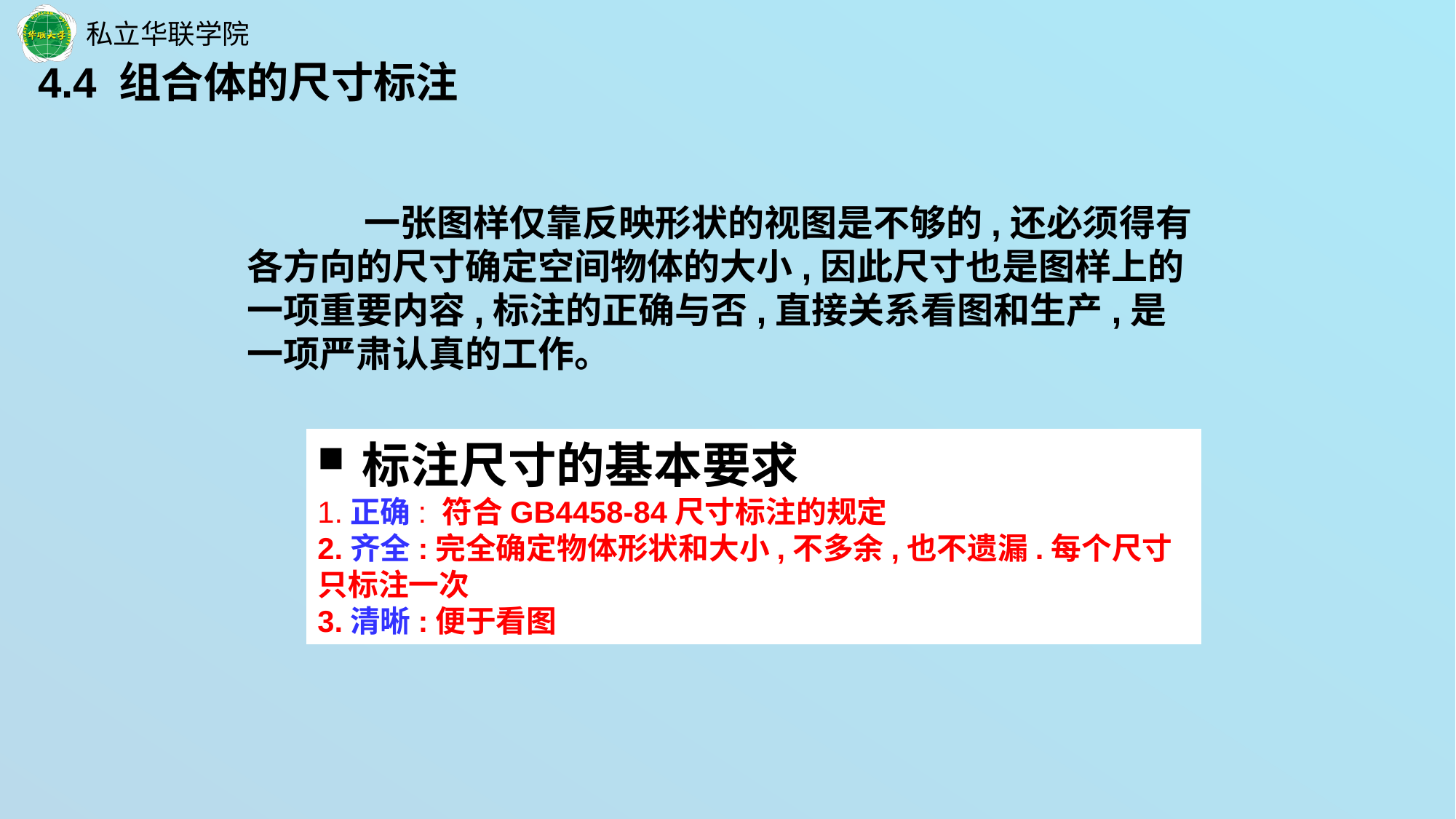

4.4 组合体的尺寸标注
         一张图样仅靠反映形状的视图是不够的,还必须得有各方向的尺寸确定空间物体的大小,因此尺寸也是图样上的一项重要内容,标注的正确与否,直接关系看图和生产,是一项严肃认真的工作。

 标注尺寸的基本要求
1.正确: 符合GB4458-84尺寸标注的规定
2.齐全:完全确定物体形状和大小,不多余,也不遗漏.每个尺寸只标注一次
3.清晰:便于看图